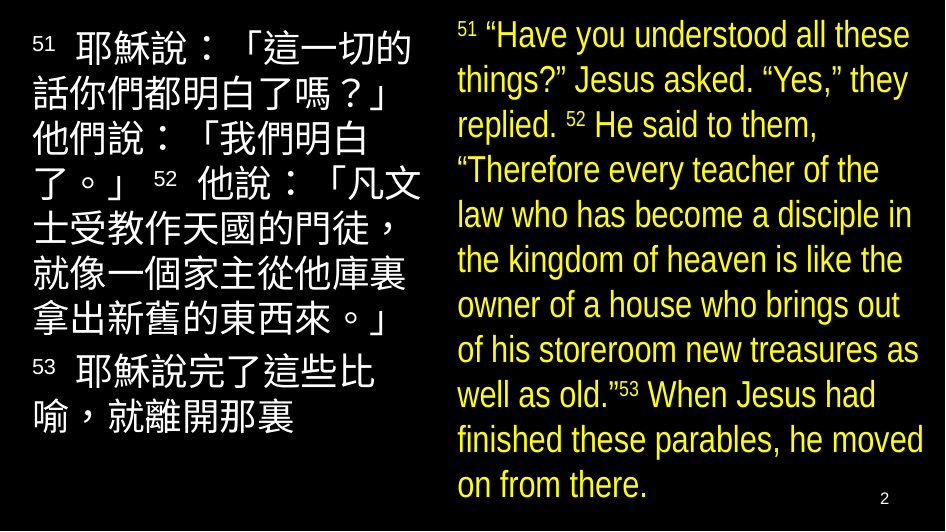

51 “Have you understood all these things?” Jesus asked. “Yes,” they replied. 52 He said to them, “Therefore every teacher of the law who has become a disciple in the kingdom of heaven is like the owner of a house who brings out of his storeroom new treasures as well as old.”53 When Jesus had finished these parables, he moved on from there.

51 耶穌說：「這一切的話你們都明白了嗎？」他們說：「我們明白了。」52 他說：「凡文士受教作天國的門徒，就像一個家主從他庫裏拿出新舊的東西來。」
53 耶穌說完了這些比喻，就離開那裏

2